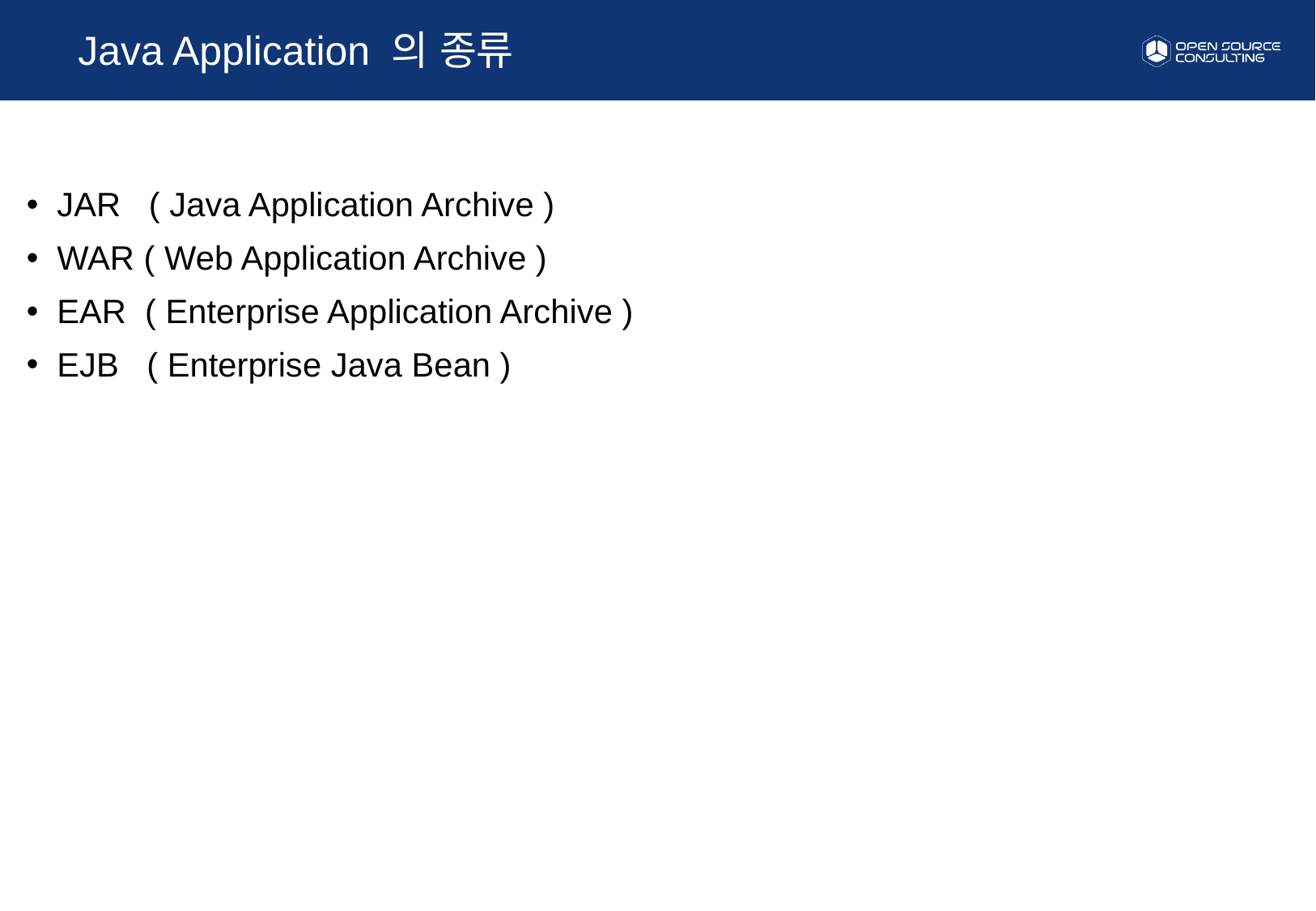

Java Application 의 종류

JAR   ( Java Application Archive )
WAR ( Web Application Archive )
EAR  ( Enterprise Application Archive )
EJB   ( Enterprise Java Bean )